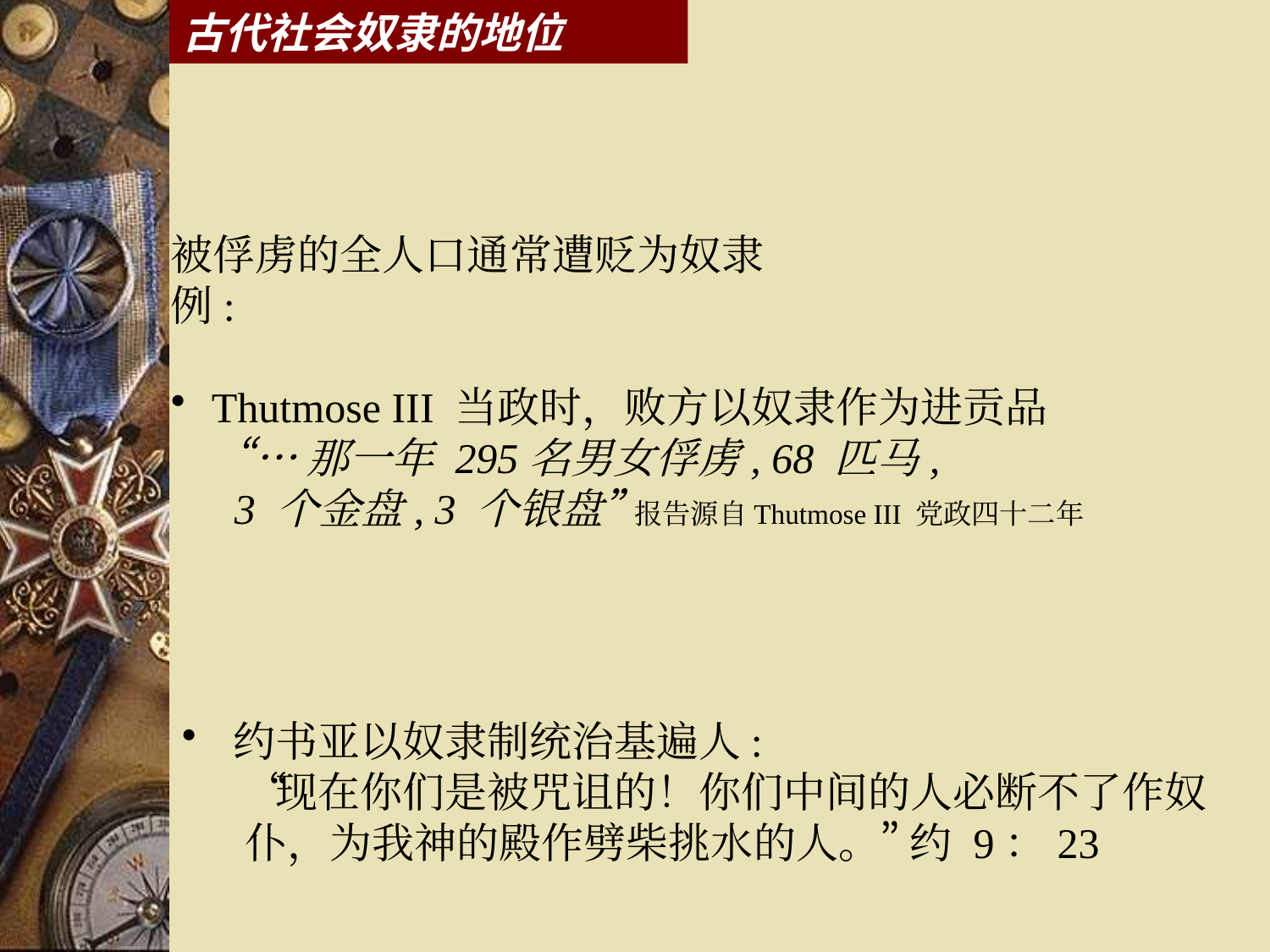

古代社会奴隶的地位
被俘虏的全人口通常遭贬为奴隶
例:

 Thutmose III 当政时，败方以奴隶作为进贡品
“…那一年 295名男女俘虏, 68 匹马,
3 个金盘, 3 个银盘” 报告源自Thutmose III 党政四十二年
 约书亚以奴隶制统治基遍人:
“现在你们是被咒诅的！你们中间的人必断不了作奴仆，为我神的殿作劈柴挑水的人。” 约 9：23